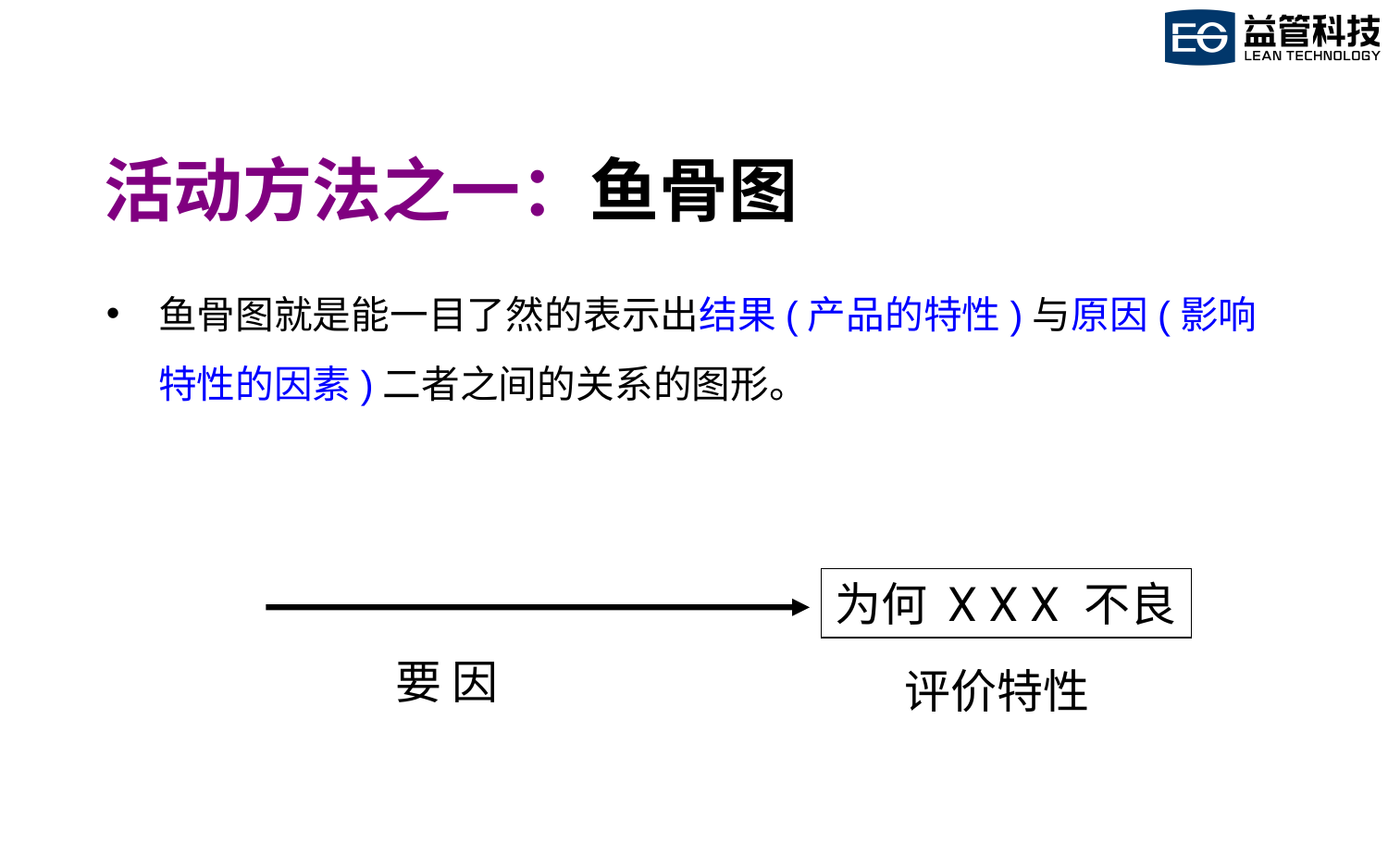

# 活动方法之一：鱼骨图
鱼骨图就是能一目了然的表示出结果(产品的特性)与原因(影响特性的因素)二者之间的关系的图形。
为何 X X X 不良

要 因
评价特性